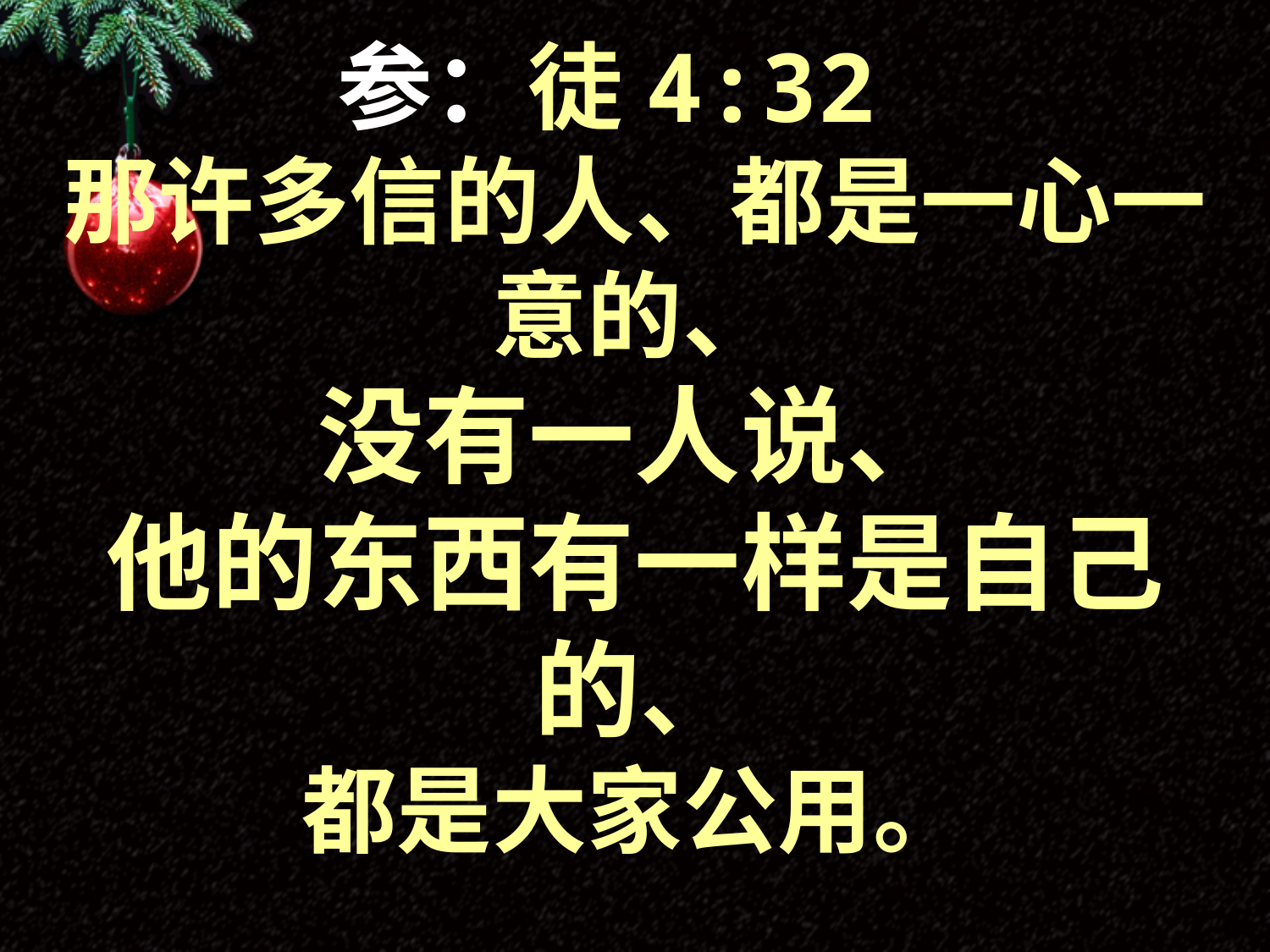

参：徒4:32
那许多信的人、都是一心一意的、
没有一人说、
他的东西有一样是自己的、
都是大家公用。